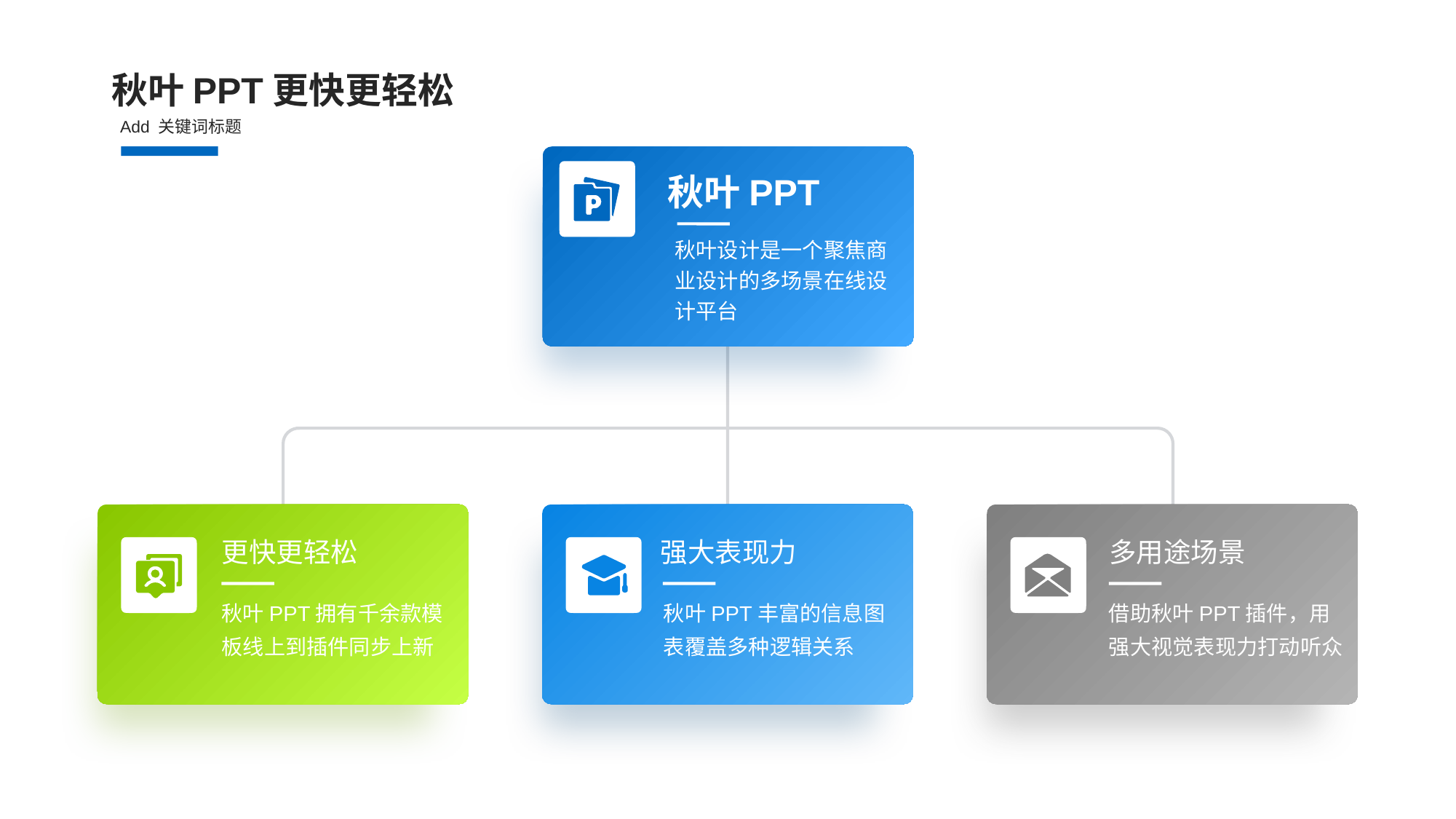

秋叶PPT更快更轻松
Add 关键词标题

秋叶PPT

秋叶设计是一个聚焦商业设计的多场景在线设计平台

更快更轻松
强大表现力
多用途场景

秋叶PPT拥有千余款模板线上到插件同步上新
秋叶PPT丰富的信息图表覆盖多种逻辑关系
借助秋叶PPT插件，用强大视觉表现力打动听众